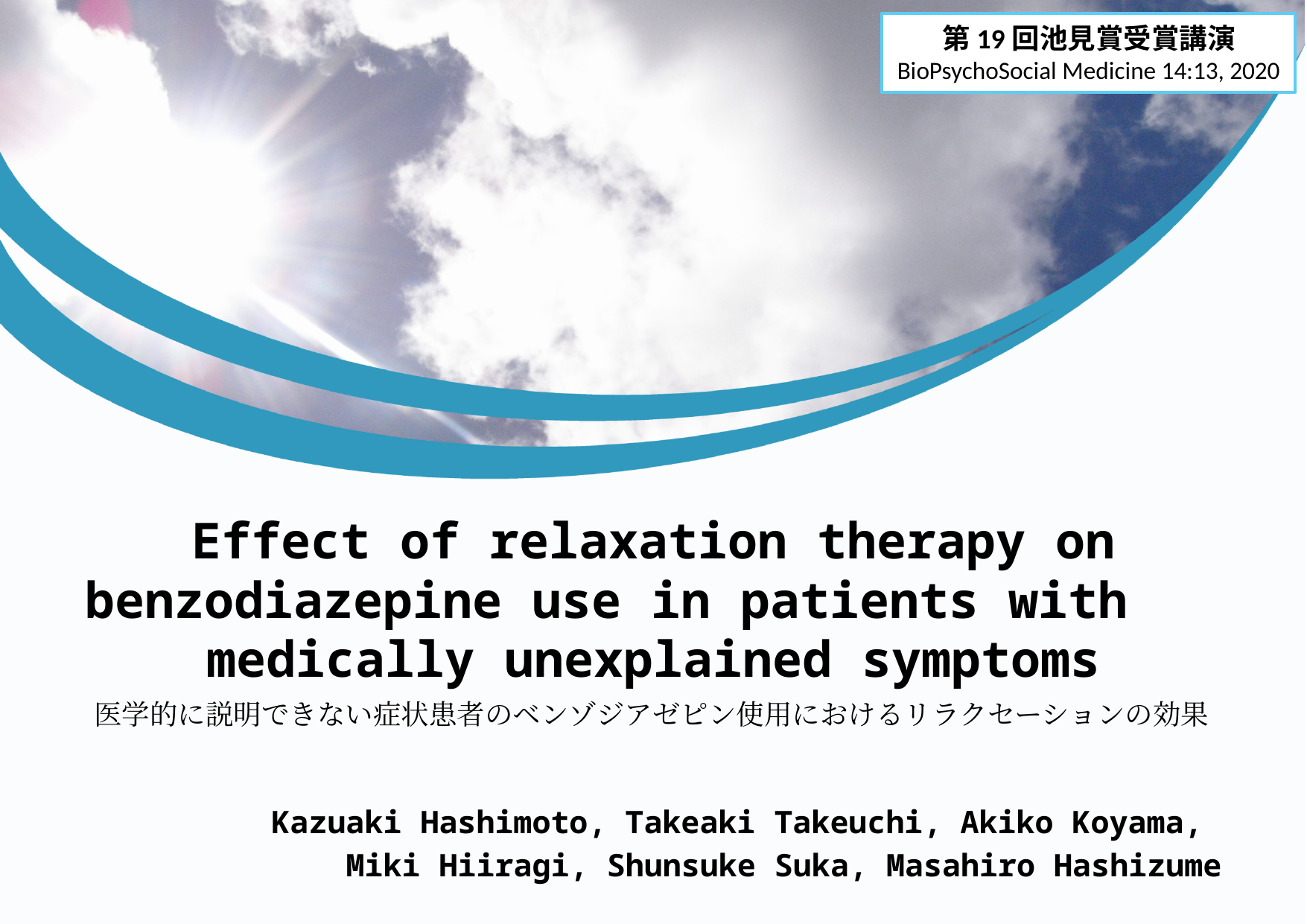

第19回池見賞受賞講演
BioPsychoSocial Medicine 14:13, 2020
# Effect of relaxation therapy on benzodiazepine use in patients with 　medically unexplained symptoms
医学的に説明できない症状患者のベンゾジアゼピン使用におけるリラクセーションの効果
Kazuaki Hashimoto, Takeaki Takeuchi, Akiko Koyama,
Miki Hiiragi, Shunsuke Suka, Masahiro Hashizume